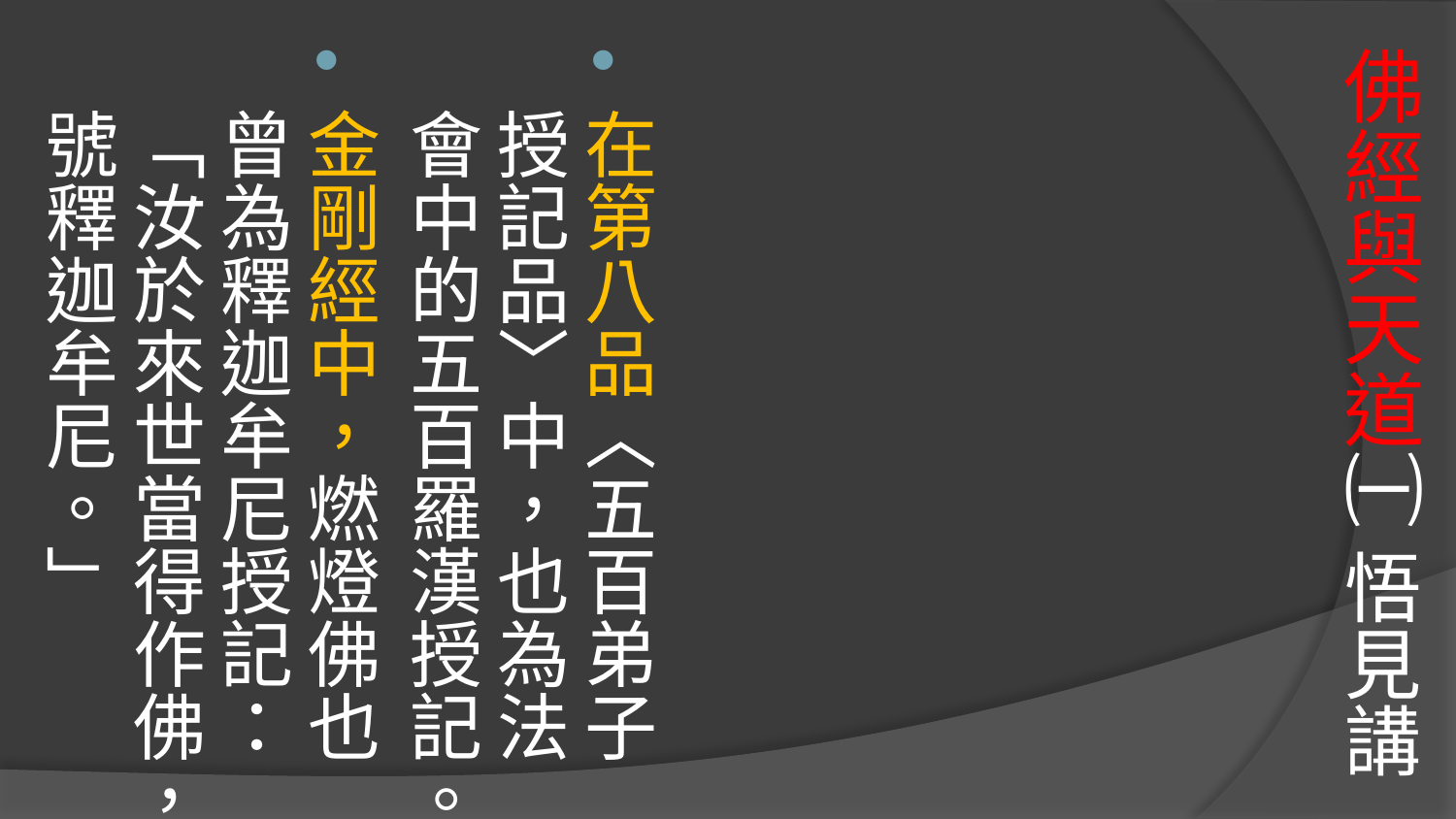

在第八品〈五百弟子授記品〉中，也為法會中的五百羅漢授記。
金剛經中，燃燈佛也曾為釋迦牟尼授記：「汝於來世當得作佛，號釋迦牟尼。」
# 佛經與天道㈠ 悟見講